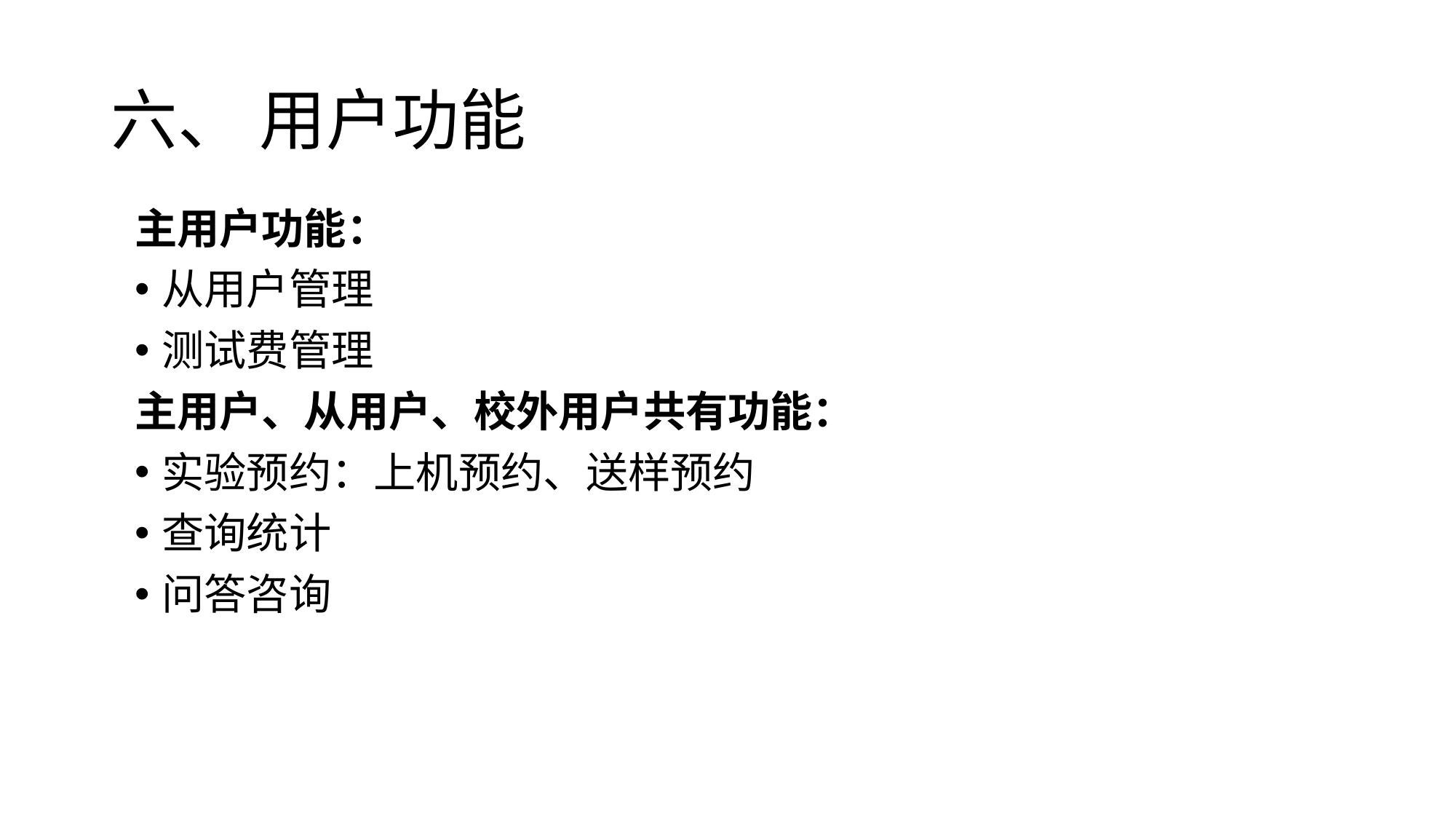

# 六、 用户功能
主用户功能：
从用户管理
测试费管理
主用户、从用户、校外用户共有功能：
实验预约：上机预约、送样预约
查询统计
问答咨询